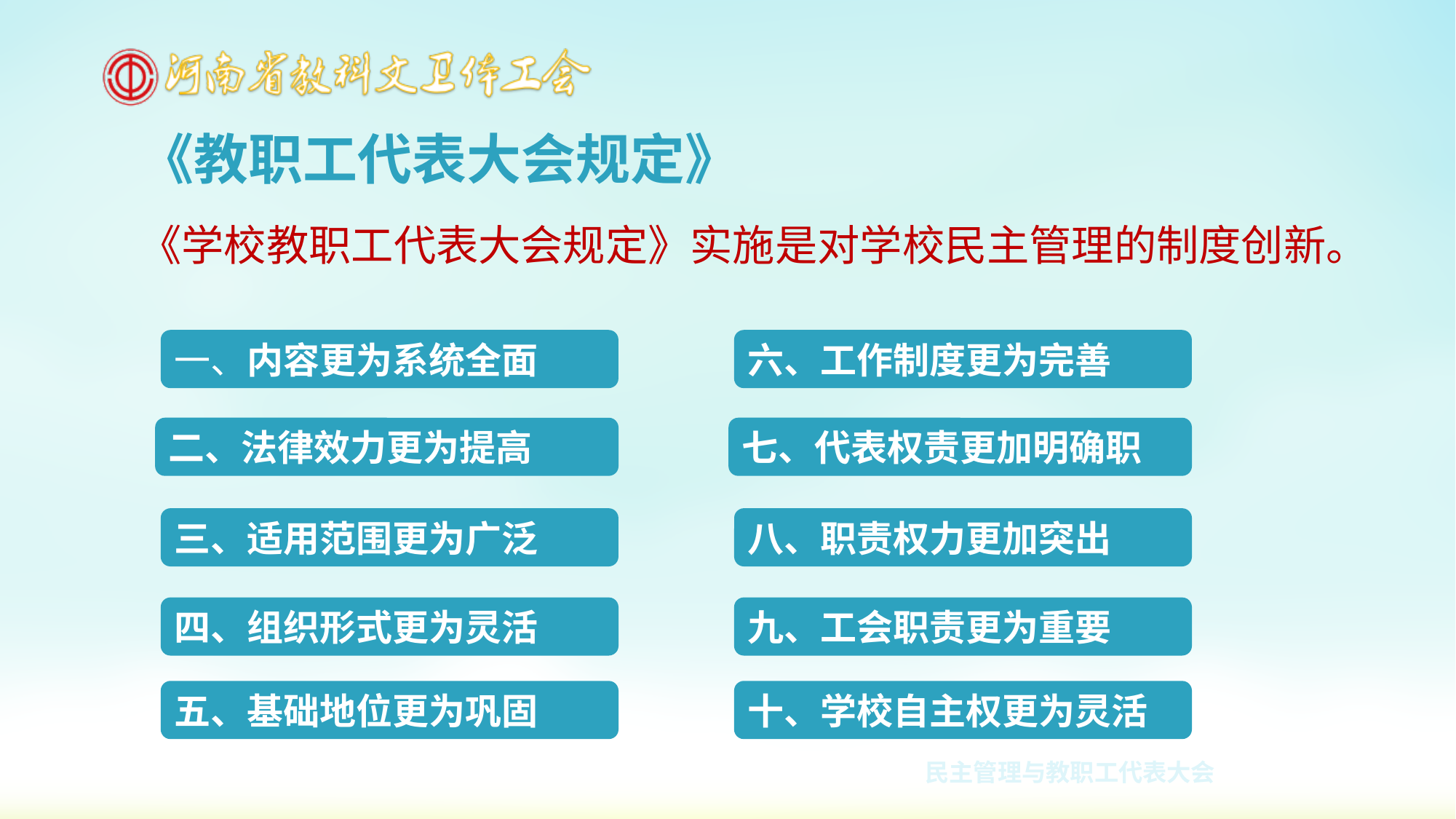

《教职工代表大会规定》
《学校教职工代表大会规定》实施是对学校民主管理的制度创新。
一、内容更为系统全面

六、工作制度更为完善

二、法律效力更为提高
七、代表权责更加明确职
三、适用范围更为广泛
八、职责权力更加突出
四、组织形式更为灵活
九、工会职责更为重要
五、基础地位更为巩固
十、学校自主权更为灵活